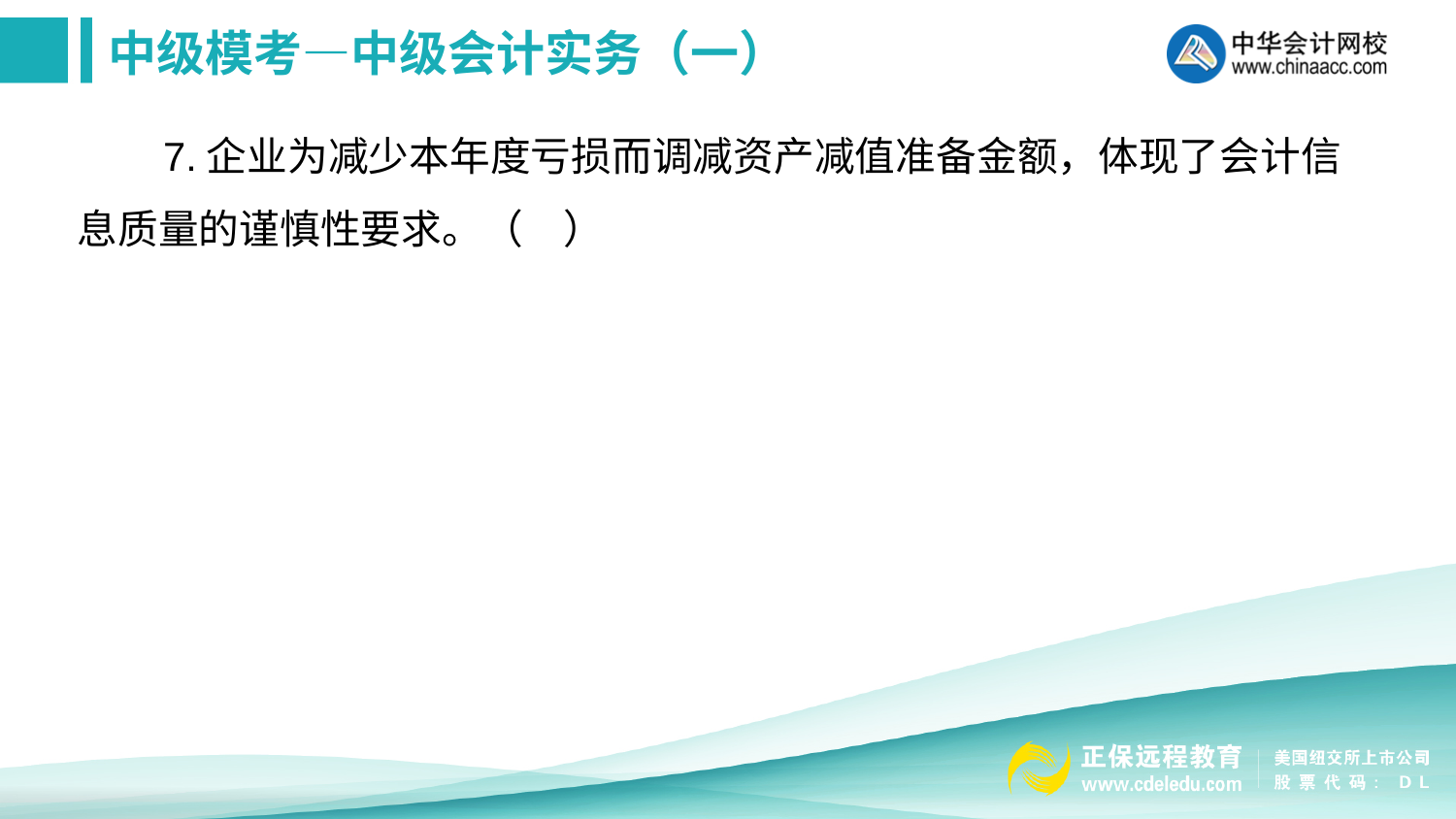

7.企业为减少本年度亏损而调减资产减值准备金额，体现了会计信息质量的谨慎性要求。（　）